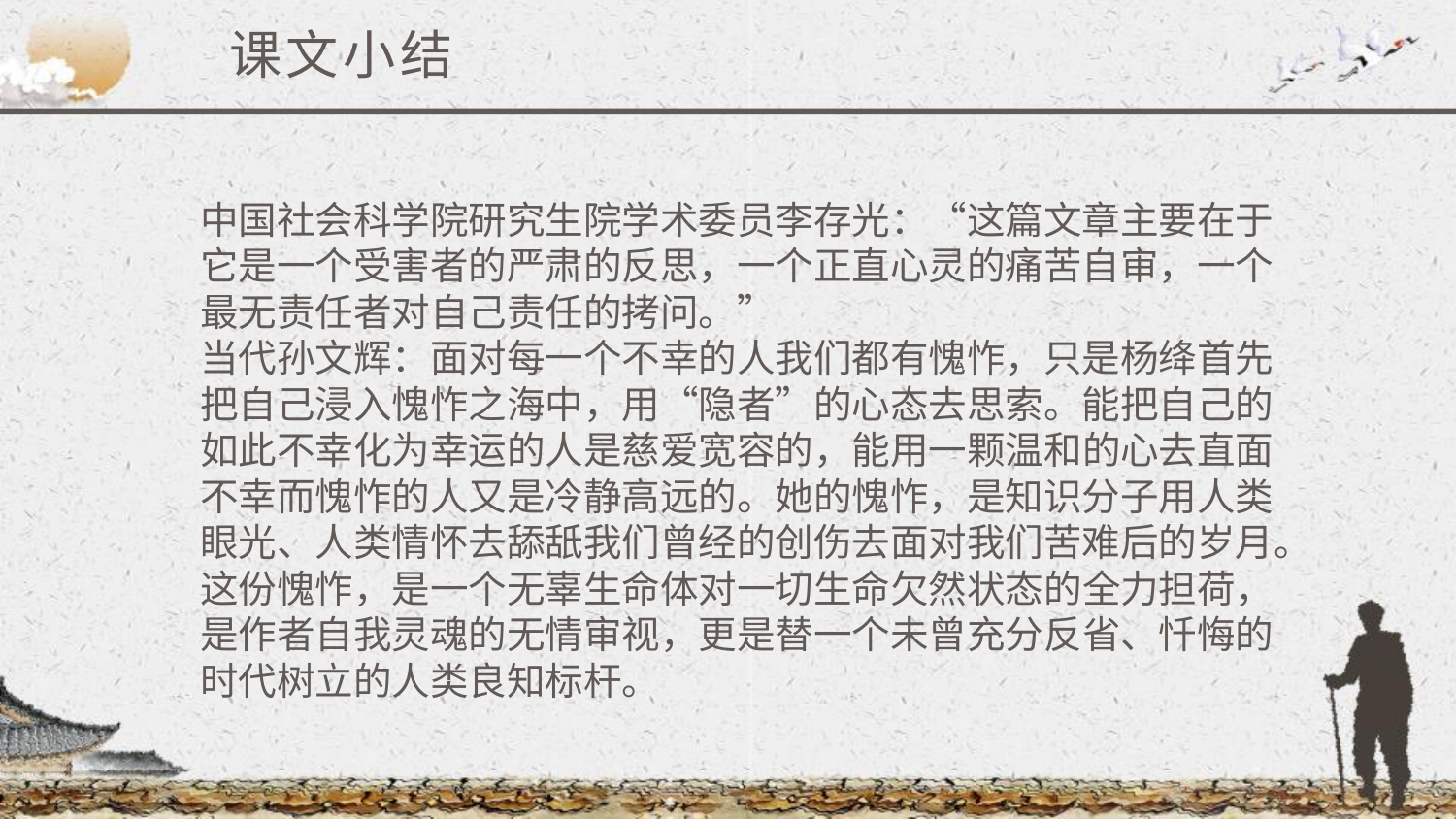

课文小结

中国社会科学院研究生院学术委员李存光：“这篇文章主要在于它是一个受害者的严肃的反思，一个正直心灵的痛苦自审，一个最无责任者对自己责任的拷问。”
当代孙文辉：面对每一个不幸的人我们都有愧怍，只是杨绛首先把自己浸入愧怍之海中，用“隐者”的心态去思索。能把自己的如此不幸化为幸运的人是慈爱宽容的，能用一颗温和的心去直面不幸而愧怍的人又是冷静高远的。她的愧怍，是知识分子用人类眼光、人类情怀去舔舐我们曾经的创伤去面对我们苦难后的岁月。这份愧怍，是一个无辜生命体对一切生命欠然状态的全力担荷，是作者自我灵魂的无情审视，更是替一个未曾充分反省、忏悔的时代树立的人类良知标杆。